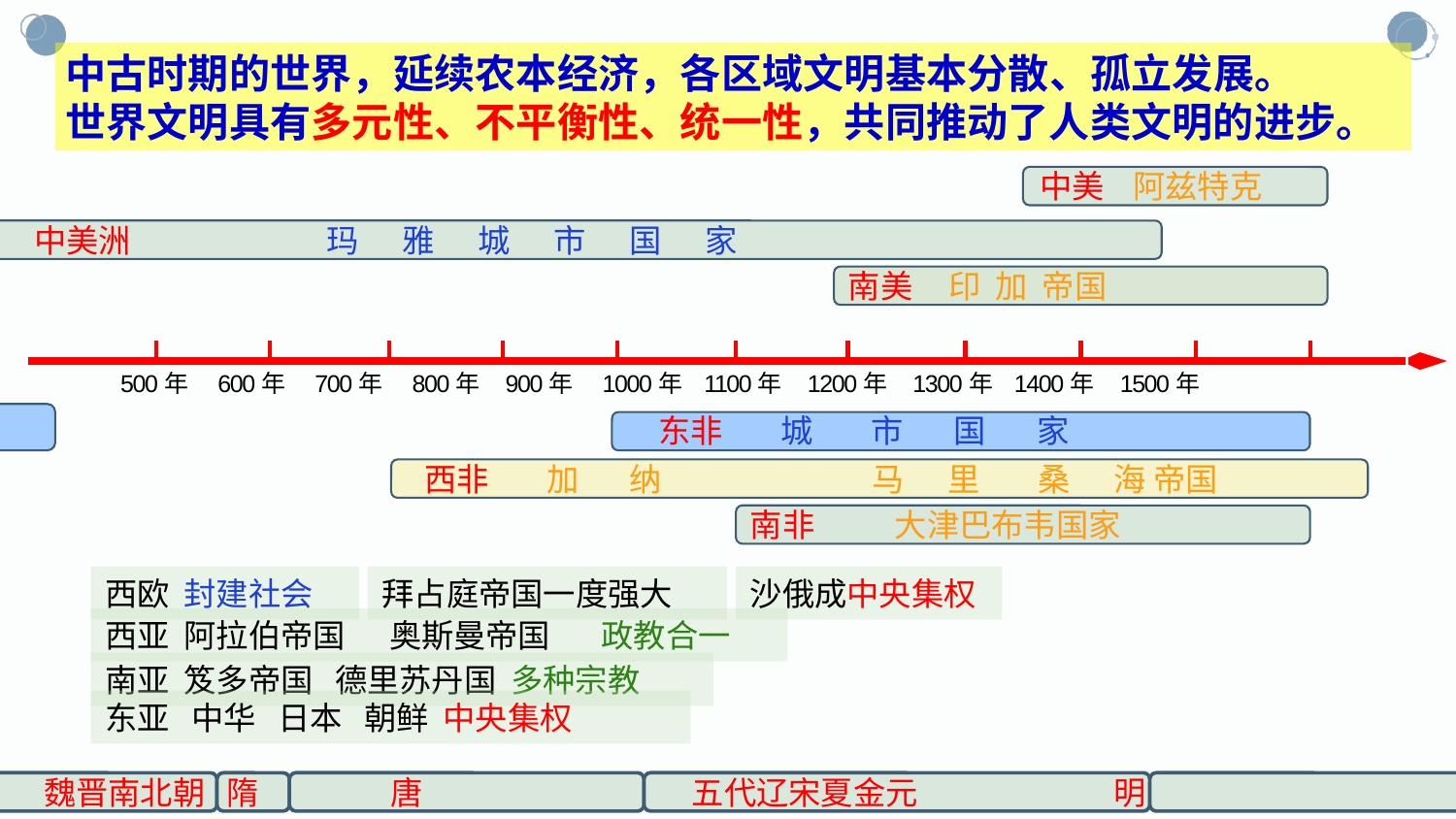

中古时期的世界，延续农本经济，各区域文明基本分散、孤立发展。
世界文明具有多元性、不平衡性、统一性，共同推动了人类文明的进步。
中美    阿兹特克

   中美洲                           玛      雅      城      市      国      家

南美     印  加  帝国

    500年      600年      700年      800年     900年      1000年    1100年     1200年     1300年    1400年     1500年

东非        城        市       国       家

西非        加       纳                             马      里        桑      海 帝国

南非           大津巴布韦国家

西欧  封建社会
拜占庭帝国一度强大
沙俄成中央集权
西亚  阿拉伯帝国      奥斯曼帝国       政教合一
南亚  笈多帝国   德里苏丹国  多种宗教
东亚   中华   日本   朝鲜  中央集权
   魏晋南北朝   隋                  唐                                     五代辽宋夏金元                           明